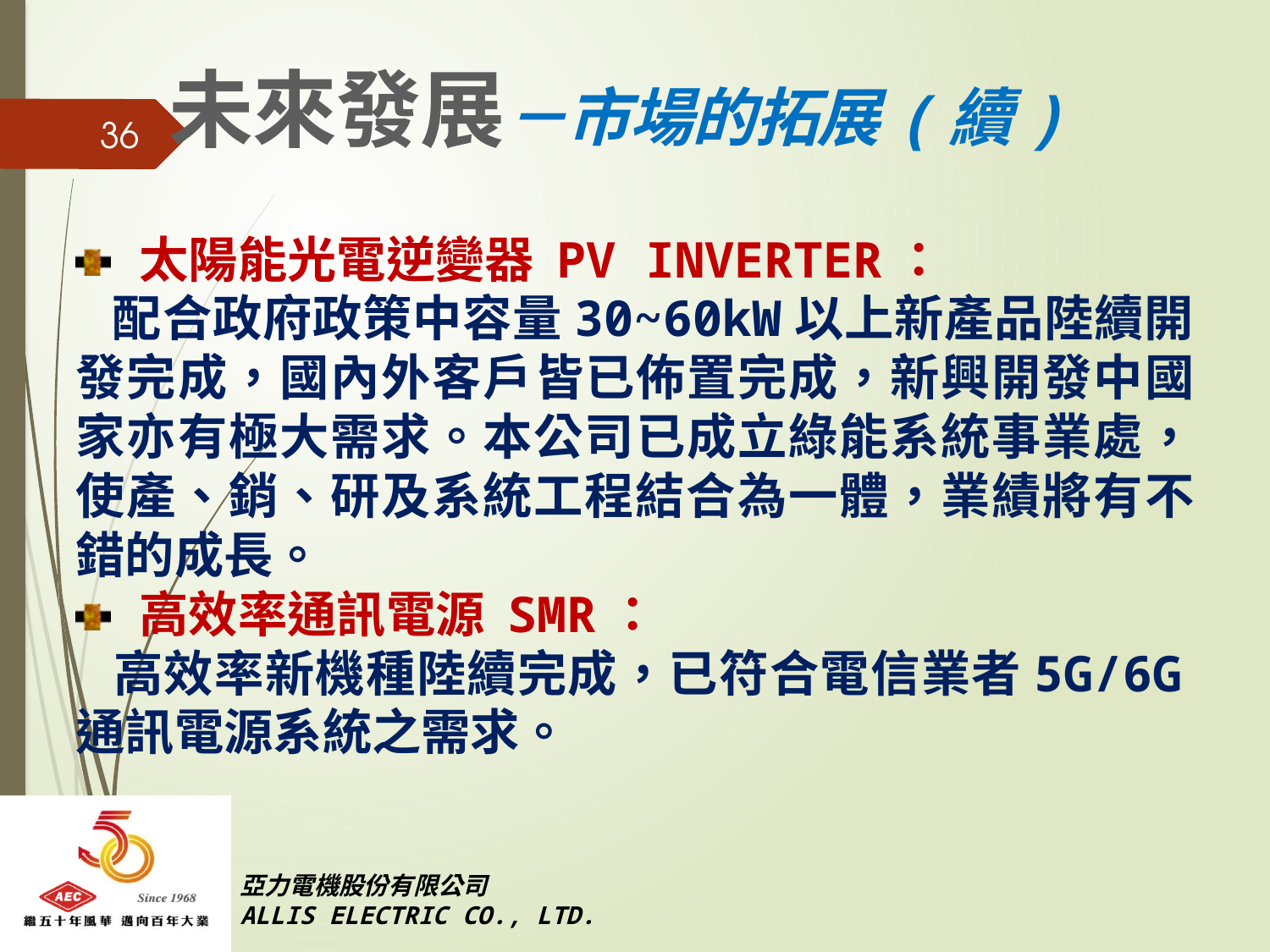

未來發展－市場的拓展(續)
36
太陽能光電逆變器 PV INVERTER：
  配合政府政策中容量30~60kW以上新產品陸續開發完成，國內外客戶皆已佈置完成，新興開發中國家亦有極大需求。本公司已成立綠能系統事業處，使產、銷、研及系統工程結合為一體，業績將有不錯的成長。
高效率通訊電源 SMR：
  高效率新機種陸續完成，已符合電信業者5G/6G通訊電源系統之需求。